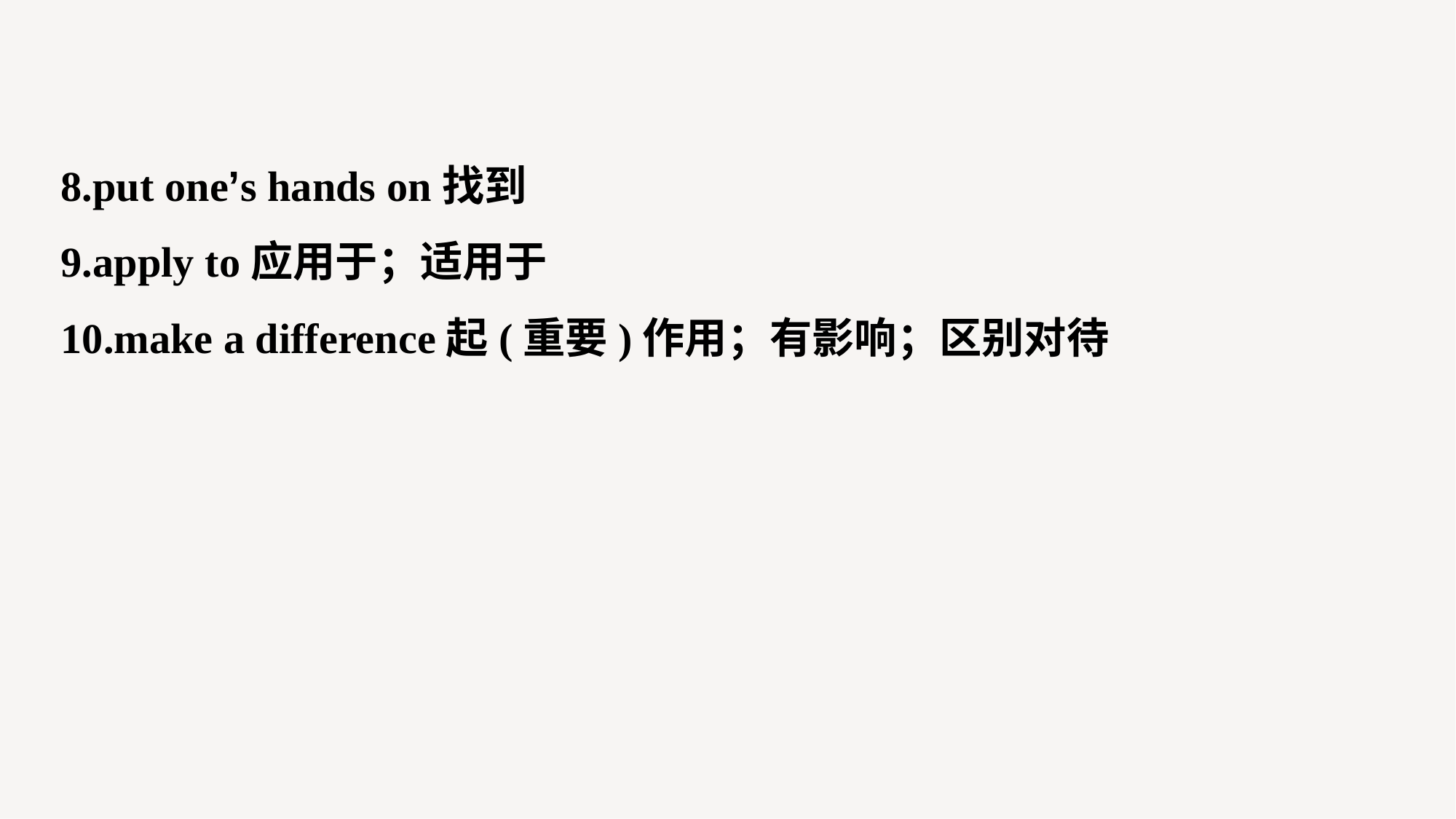

8.put one’s hands on找到
9.apply to应用于；适用于
10.make a difference起(重要)作用；有影响；区别对待